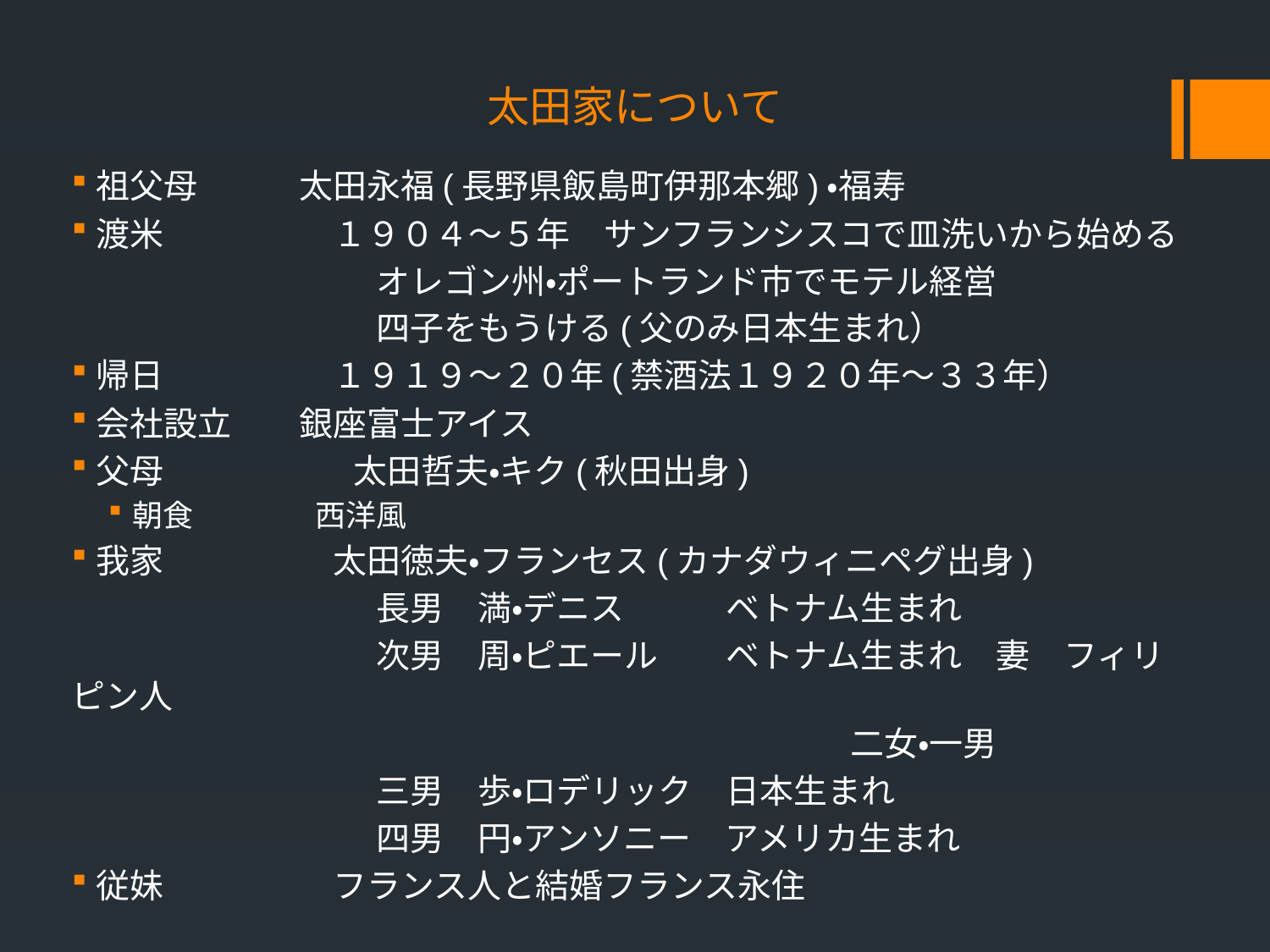

# 太田家について
祖父母　　　太田永福(長野県飯島町伊那本郷)・福寿
渡米　　　　　１９０４～５年　サンフランシスコで皿洗いから始める
　　　　　　　　　オレゴン州・ポートランド市でモテル経営
　　　　　　　　　四子をもうける(父のみ日本生まれ）
帰日　　　　　１９１９～２０年(禁酒法１９２０年～３３年）
会社設立　　銀座富士アイス
父母	　　　　太田哲夫・キク(秋田出身)
朝食　　　　西洋風
我家　　　　　太田徳夫・フランセス(カナダウィニペグ出身)
　　　　　　　　　長男　満・デニス　　　ベトナム生まれ
　　　　　　　　　次男　周・ピエール　　ベトナム生まれ　妻　フィリピン人
　　　　　　　　　　　　　　　　　　　　　　　二女・一男
　　　　　　　　　三男　歩・ロデリック　日本生まれ
　　　　　　　　　四男　円・アンソニー　アメリカ生まれ
従妹　　　　　フランス人と結婚フランス永住